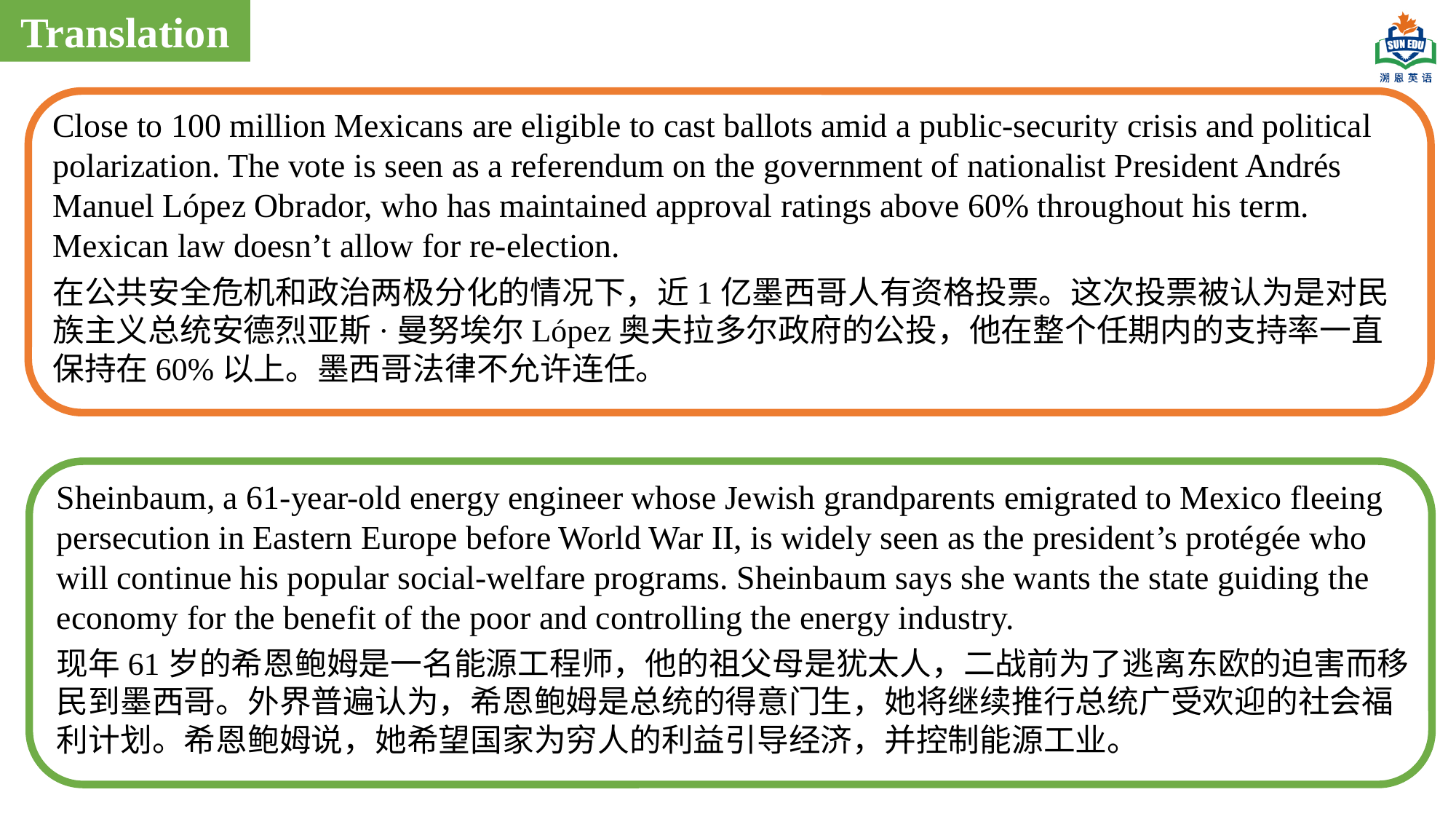

Translation

Close to 100 million Mexicans are eligible to cast ballots amid a public-security crisis and political polarization. The vote is seen as a referendum on the government of nationalist President Andrés Manuel López Obrador, who has maintained approval ratings above 60% throughout his term. Mexican law doesn’t allow for re-election.
在公共安全危机和政治两极分化的情况下，近1亿墨西哥人有资格投票。这次投票被认为是对民族主义总统安德烈亚斯·曼努埃尔López奥夫拉多尔政府的公投，他在整个任期内的支持率一直保持在60%以上。墨西哥法律不允许连任。

Sheinbaum, a 61-year-old energy engineer whose Jewish grandparents emigrated to Mexico fleeing persecution in Eastern Europe before World War II, is widely seen as the president’s protégée who will continue his popular social-welfare programs. Sheinbaum says she wants the state guiding the economy for the benefit of the poor and controlling the energy industry.
现年61岁的希恩鲍姆是一名能源工程师，他的祖父母是犹太人，二战前为了逃离东欧的迫害而移民到墨西哥。外界普遍认为，希恩鲍姆是总统的得意门生，她将继续推行总统广受欢迎的社会福利计划。希恩鲍姆说，她希望国家为穷人的利益引导经济，并控制能源工业。